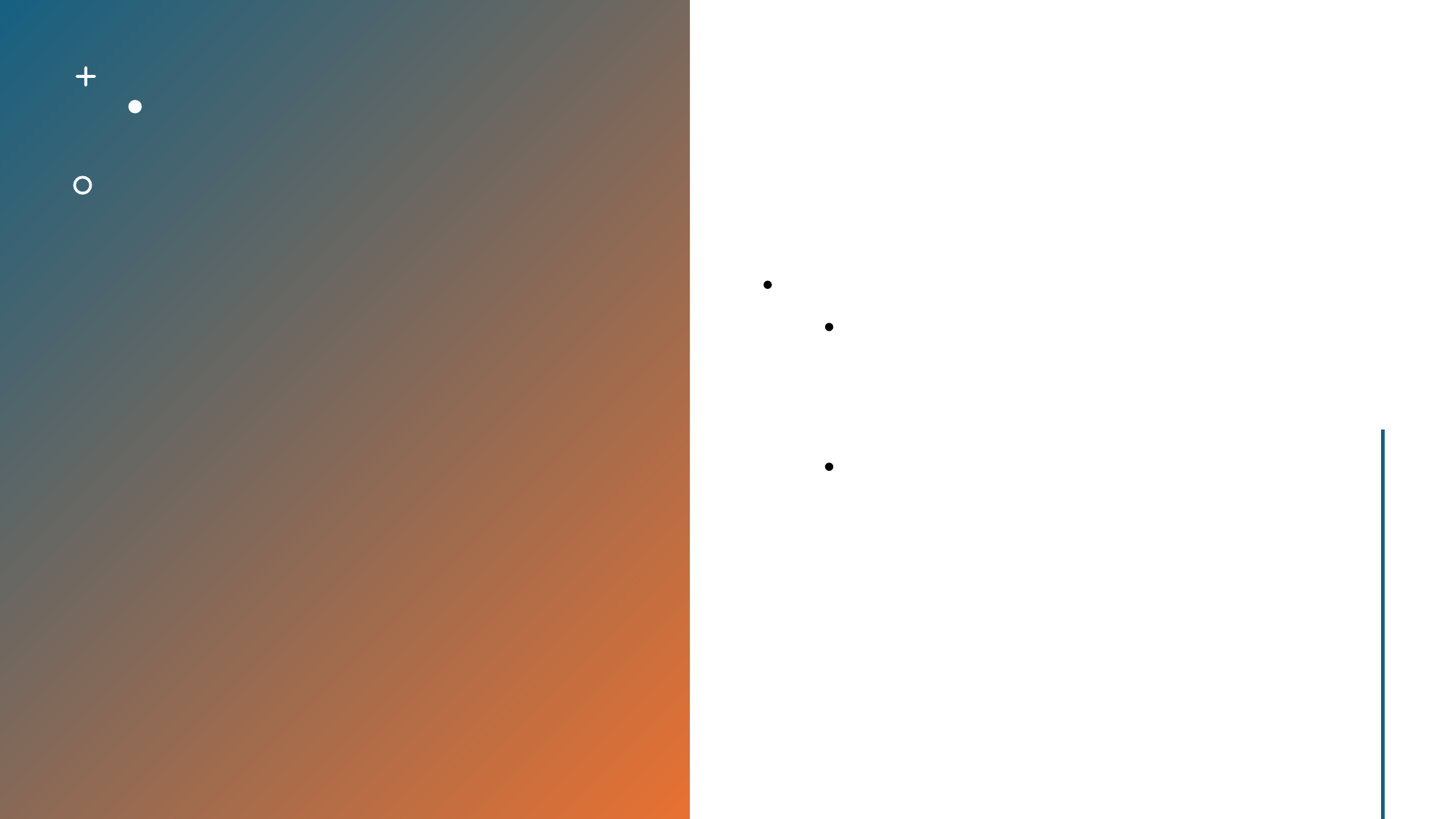

중세 일본의 정치와 사회
카무라 시대는 일본의 중세 시대를 대표하는 시기로, 사무라이 계급의 힘을 중심으로 한 정치와 사회 구조가 형성되었습니다.
사무라이는 주로 땅과 권력을 소유하며, 이는 중세 일본의 사회적 계급 구조를 형성했습니다.